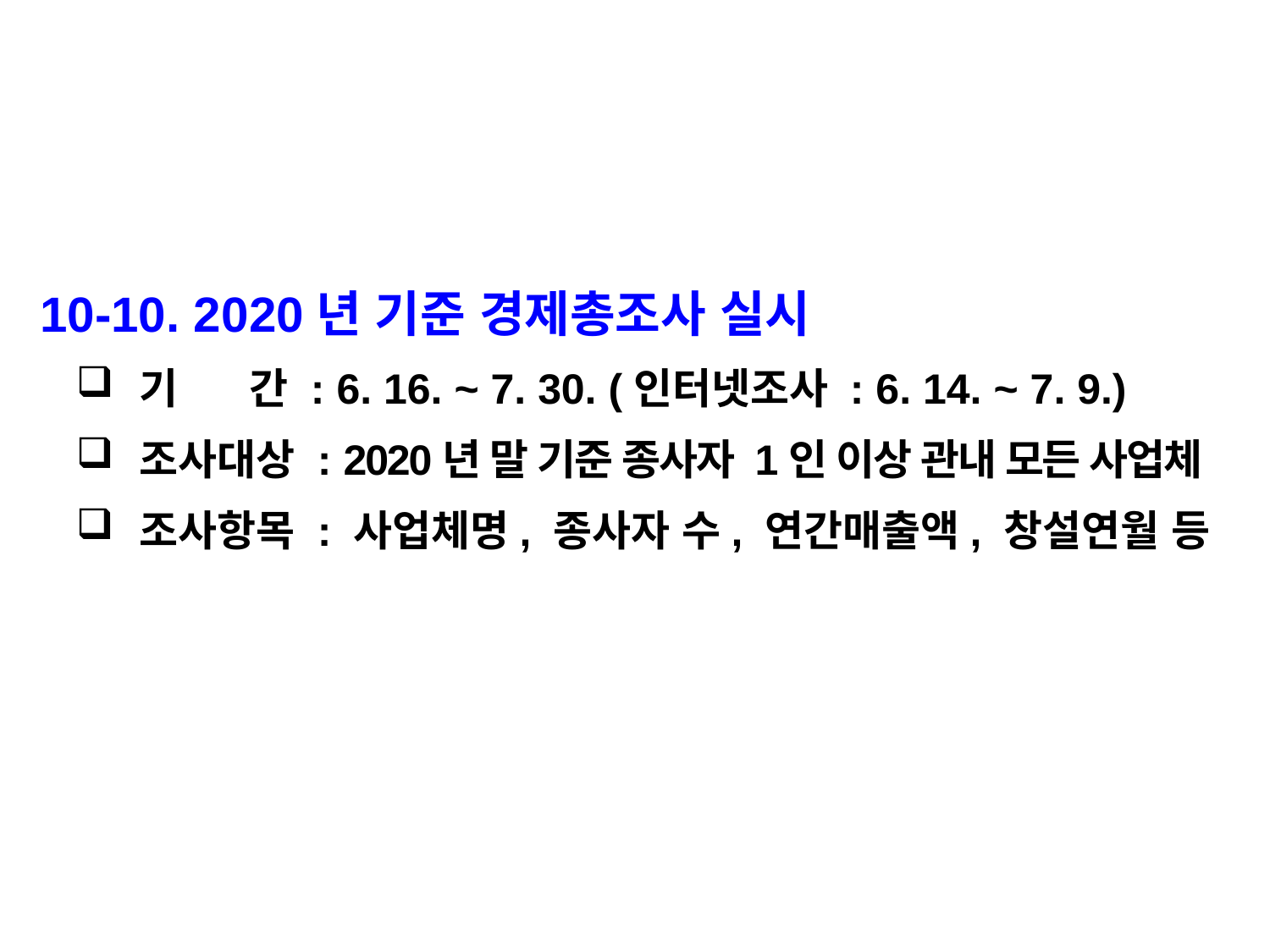

10-10. 2020년 기준 경제총조사 실시
기      간 : 6. 16. ~ 7. 30. (인터넷조사 : 6. 14. ~ 7. 9.)
조사대상 : 2020년 말 기준 종사자 1인 이상 관내 모든 사업체
조사항목 : 사업체명, 종사자 수, 연간매출액, 창설연월 등